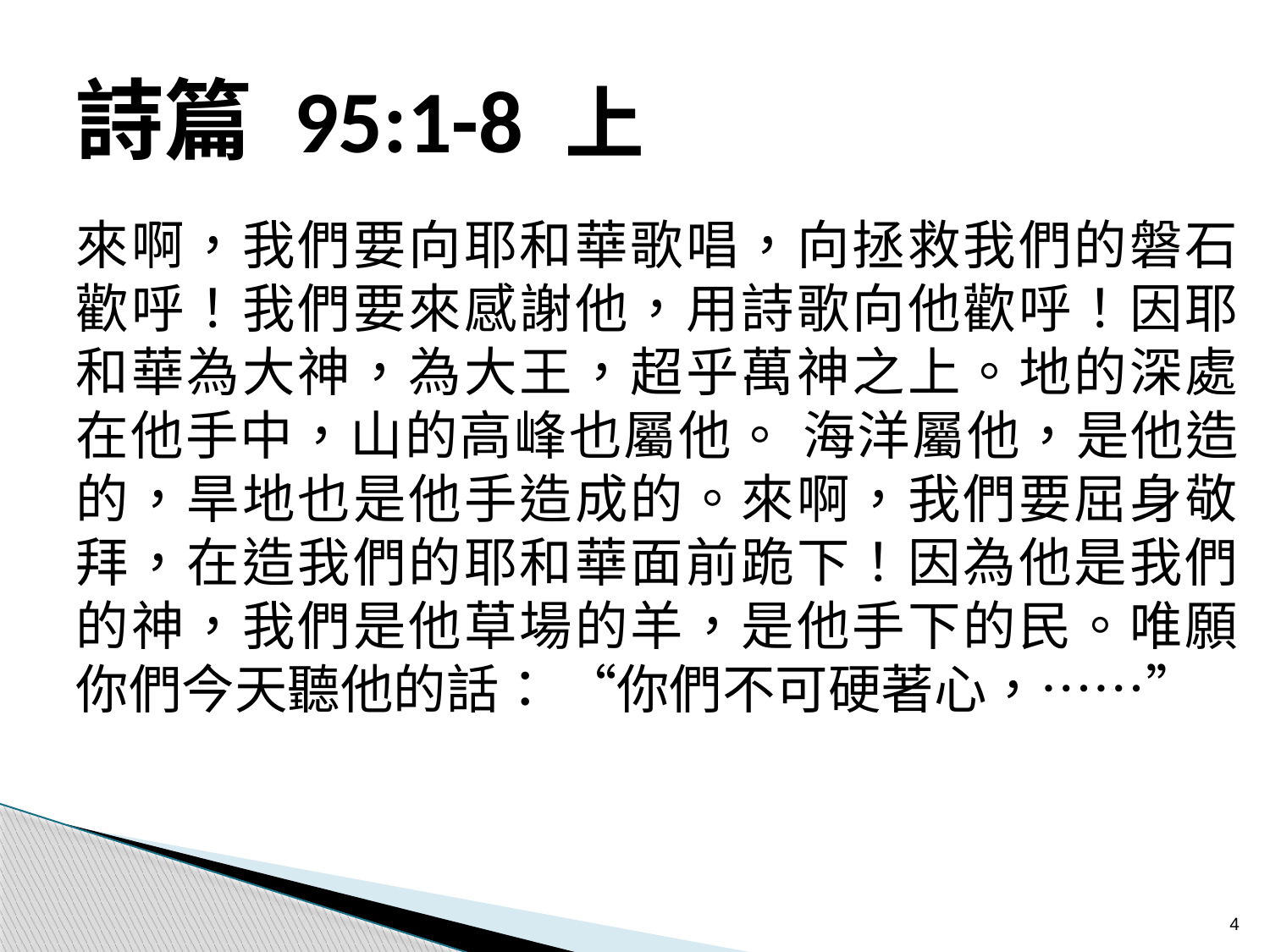

# 詩篇 95:1-8 上
來啊，我們要向耶和華歌唱，向拯救我們的磐石歡呼！我們要來感謝他，用詩歌向他歡呼！因耶和華為大神，為大王，超乎萬神之上。地的深處在他手中，山的高峰也屬他。 海洋屬他，是他造的，旱地也是他手造成的。來啊，我們要屈身敬拜，在造我們的耶和華面前跪下！因為他是我們的神，我們是他草場的羊，是他手下的民。唯願你們今天聽他的話： “你們不可硬著心，……”
4